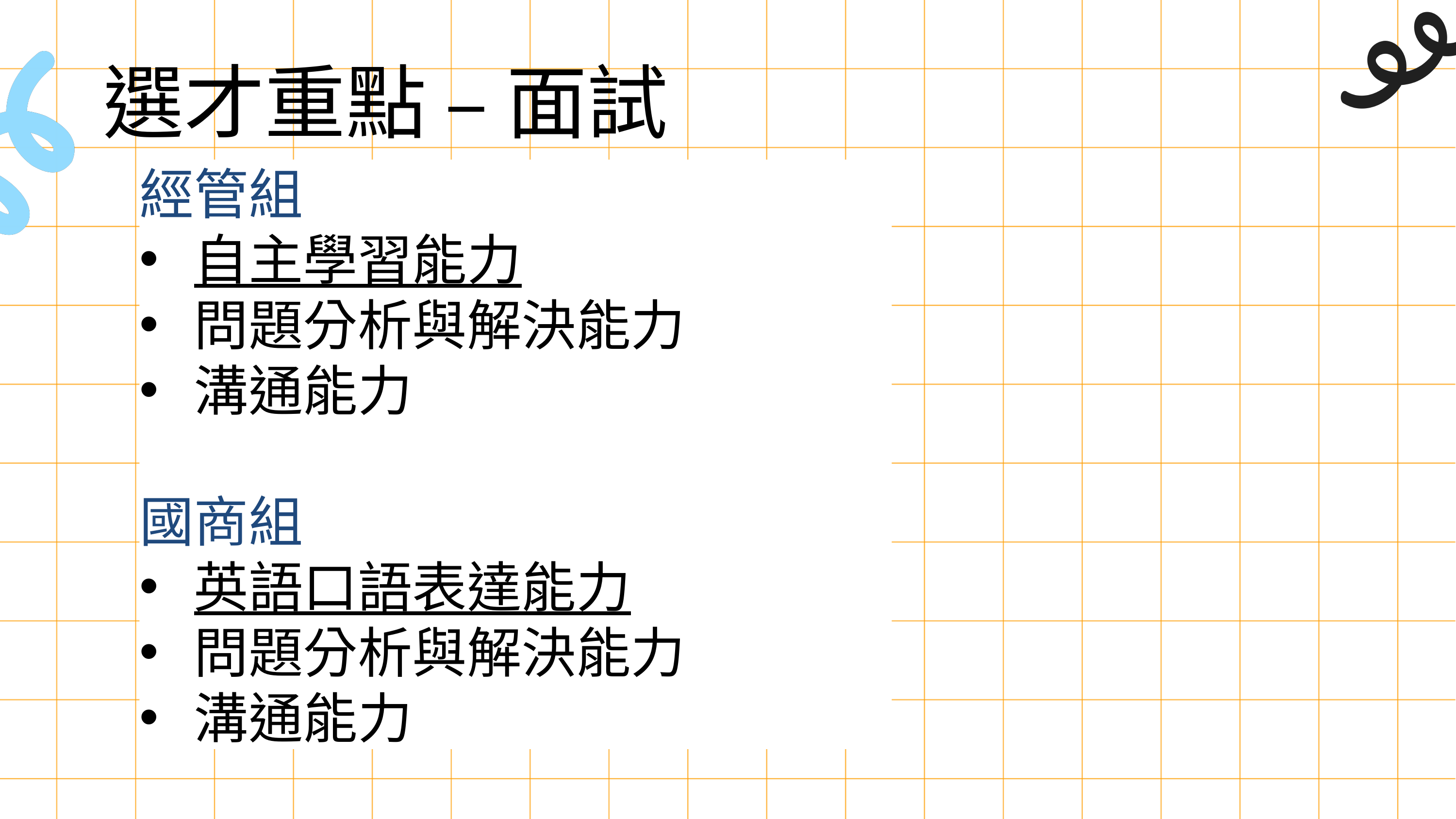

選才重點 – 面試
經管組
自主學習能力
問題分析與解決能力
溝通能力

國商組
英語口語表達能力
問題分析與解決能力
溝通能力